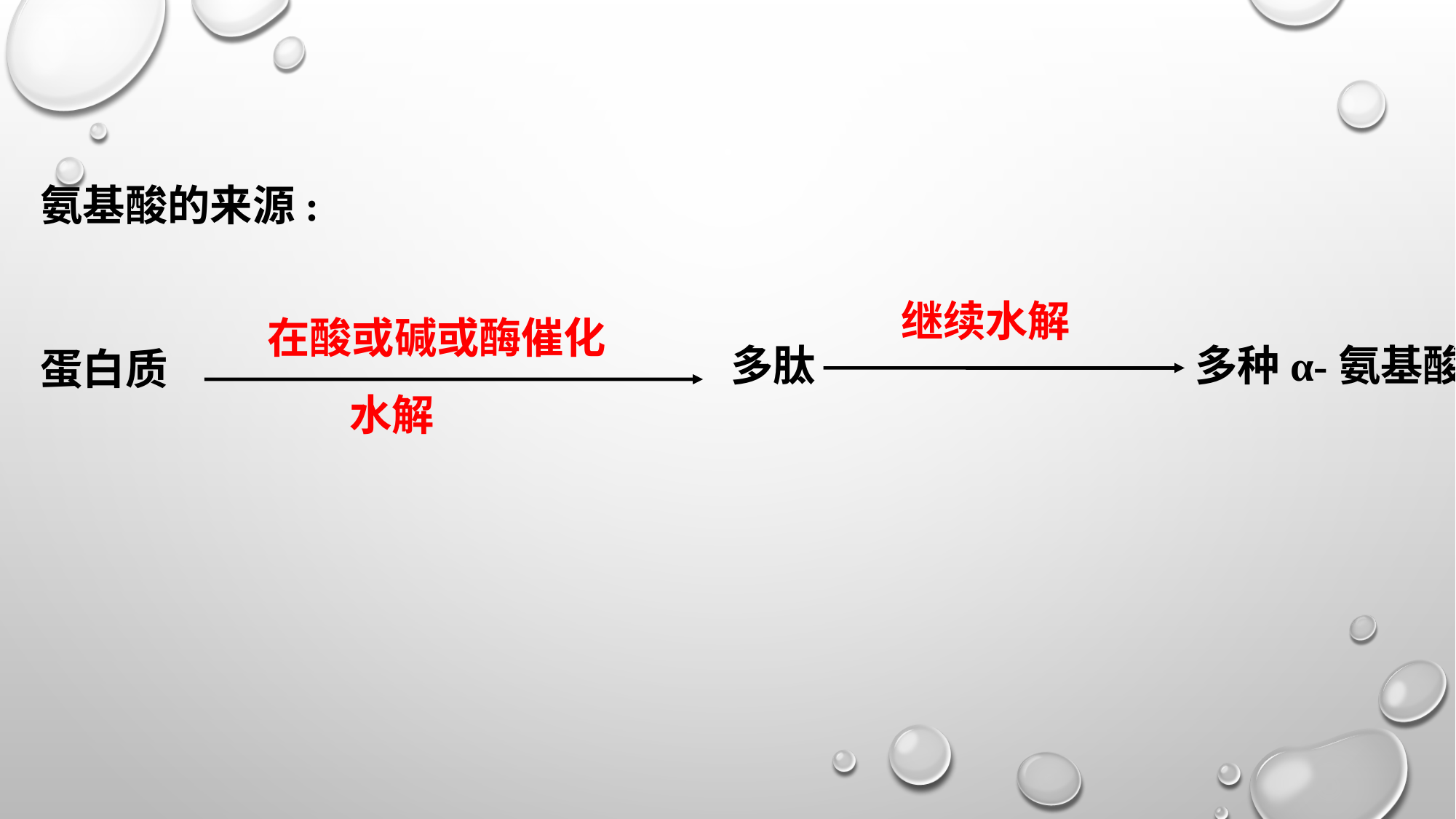

氨基酸的来源:
继续水解
在酸或碱或酶催化
多肽
多种α-氨基酸
蛋白质

水解